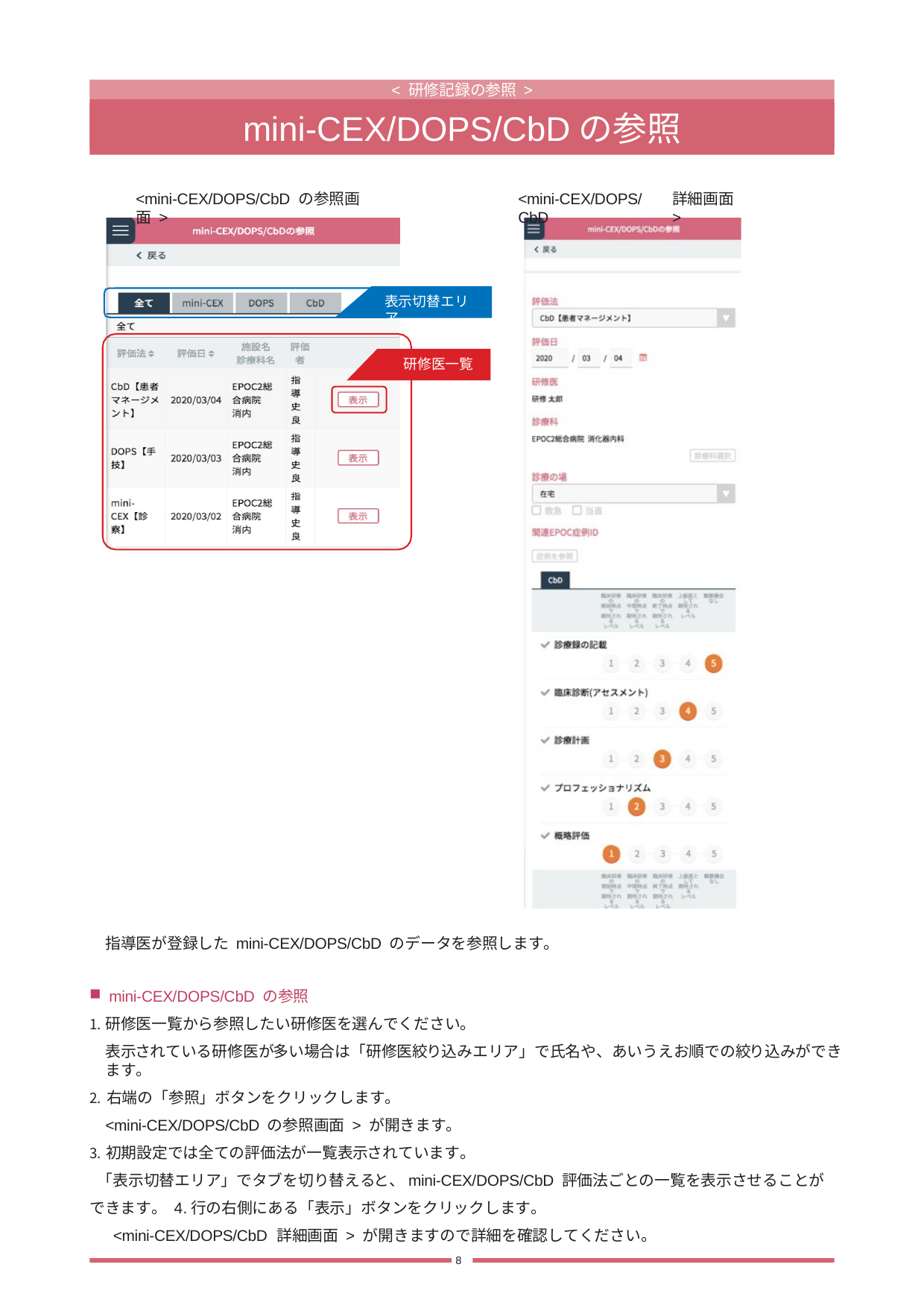

< 研修記録の参照 >
mini-CEX/DOPS/CbDの参照
<mini-CEX/DOPS/CbD の参照画面>
<mini-CEX/DOPS/CbD
詳細画面>

表示切替エリア

研修医一覧

指導医が登録した mini-CEX/DOPS/CbD のデータを参照します。

mini-CEX/DOPS/CbD の参照
研修医一覧から参照したい研修医を選んでください。
表示されている研修医が多い場合は「研修医絞り込みエリア」で氏名や、あいうえお順での絞り込みができます。
右端の「参照」ボタンをクリックします。
<mini-CEX/DOPS/CbD の参照画面> が開きます。
初期設定では全ての評価法が一覧表示されています。
「表示切替エリア」でタブを切り替えると、mini-CEX/DOPS/CbD 評価法ごとの一覧を表示させることができます。 4.行の右側にある「表示」ボタンをクリックします。
<mini-CEX/DOPS/CbD	詳細画面> が開きますので詳細を確認してください。
8